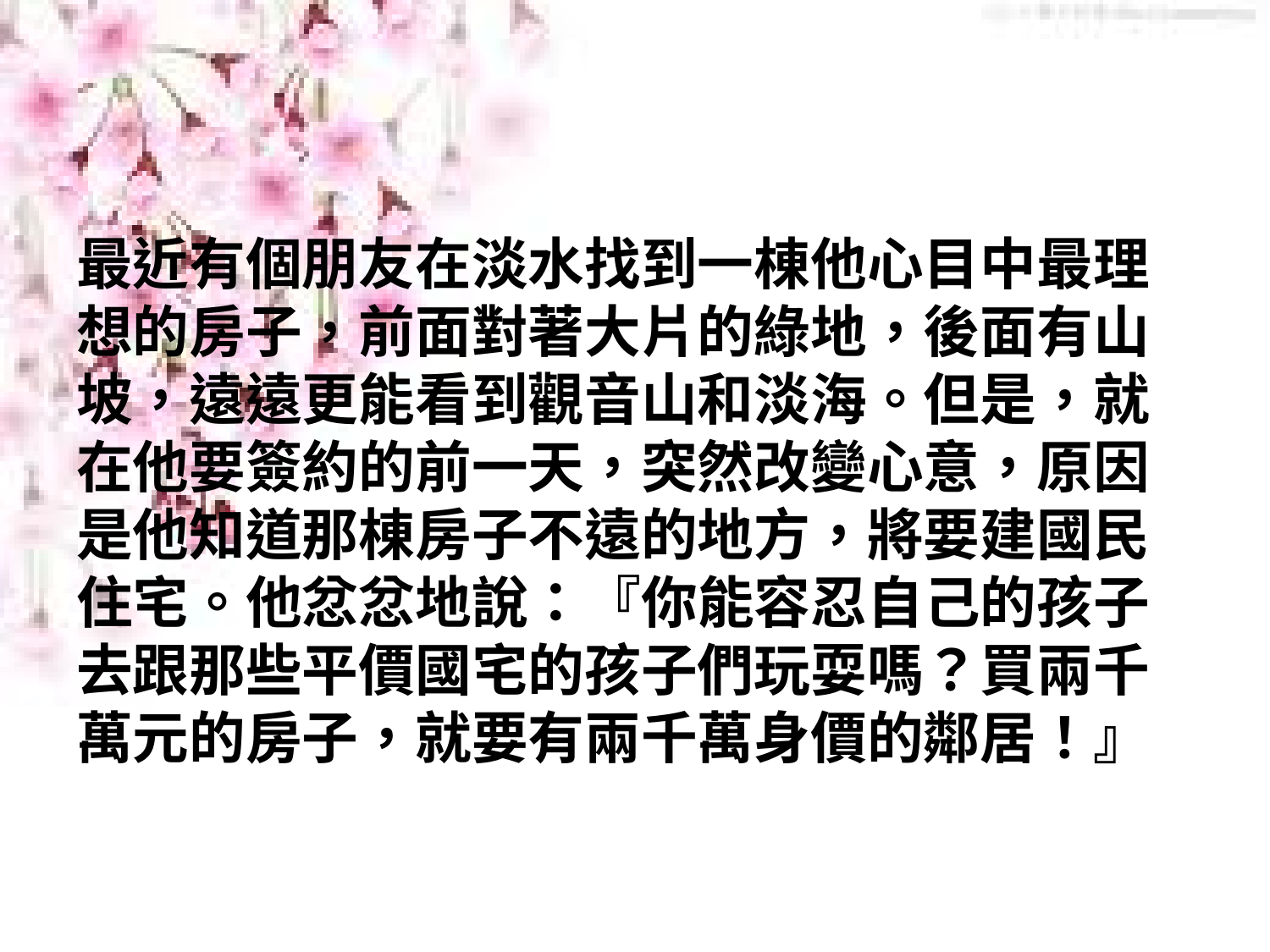

#
最近有個朋友在淡水找到一棟他心目中最理想的房子，前面對著大片的綠地，後面有山坡，遠遠更能看到觀音山和淡海。但是，就在他要簽約的前一天，突然改變心意，原因是他知道那棟房子不遠的地方，將要建國民住宅。他忿忿地說：『你能容忍自己的孩子去跟那些平價國宅的孩子們玩耍嗎？買兩千萬元的房子，就要有兩千萬身價的鄰居！』